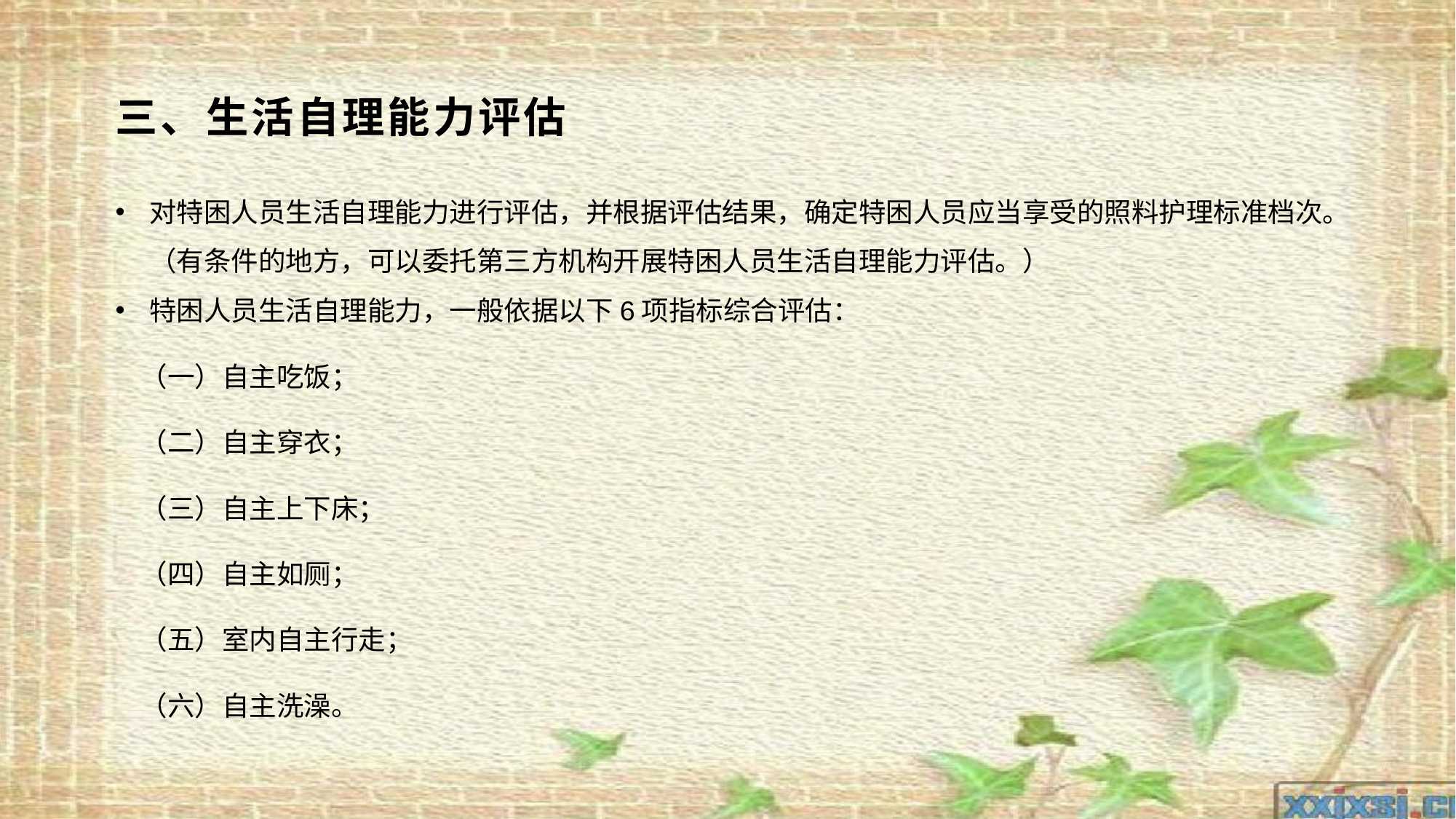

# 三、生活自理能力评估
对特困人员生活自理能力进行评估，并根据评估结果，确定特困人员应当享受的照料护理标准档次。（有条件的地方，可以委托第三方机构开展特困人员生活自理能力评估。）
特困人员生活自理能力，一般依据以下6项指标综合评估：
   （一）自主吃饭；
   （二）自主穿衣；
   （三）自主上下床；
   （四）自主如厕；
   （五）室内自主行走；
   （六）自主洗澡。